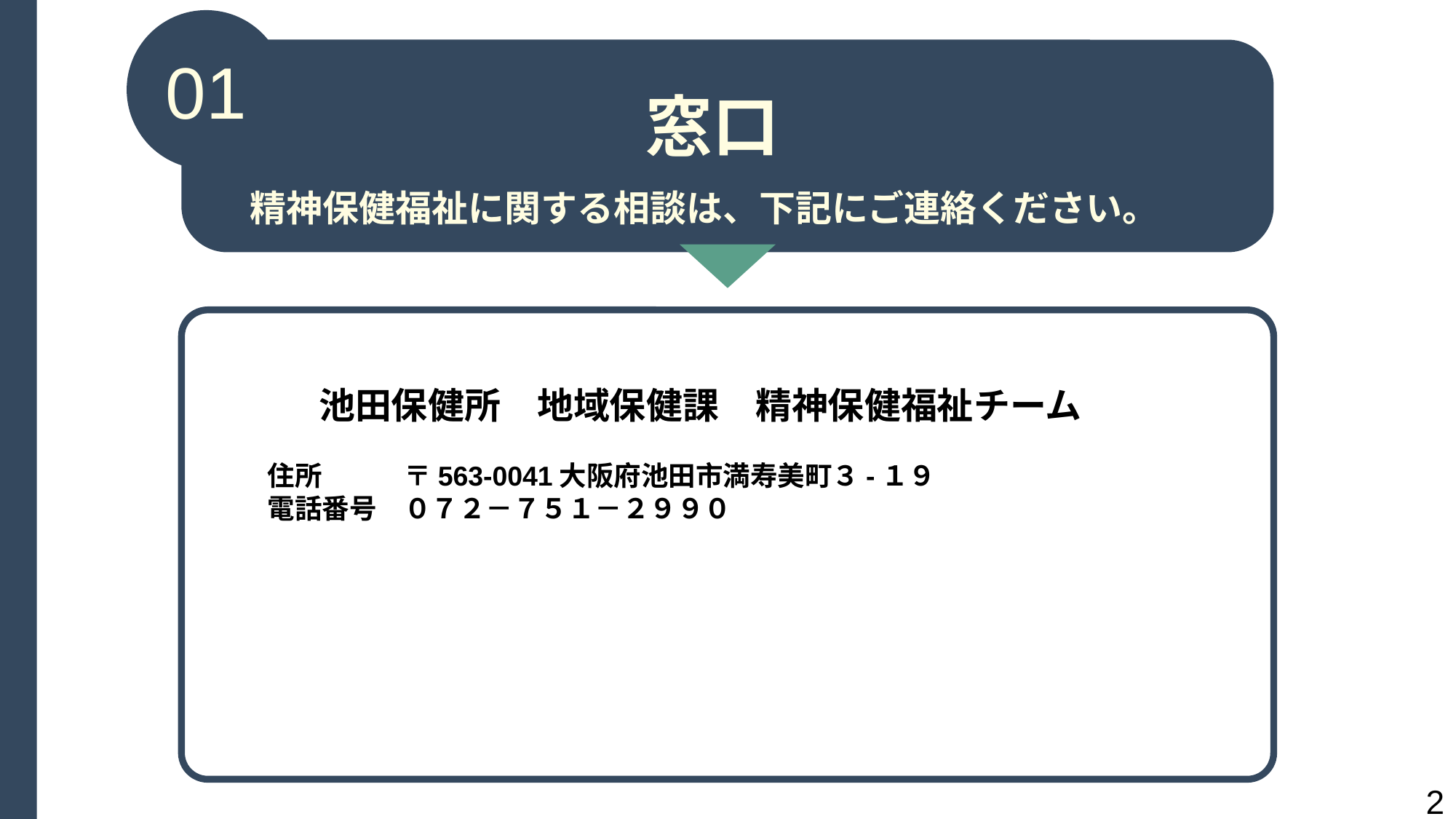

01

窓口
精神保健福祉に関する相談は、下記にご連絡ください。

池田保健所　地域保健課　精神保健福祉チーム
　　
　　住所　　　〒563-0041大阪府池田市満寿美町３-１９
　　電話番号　０７２－７５１－２９９０